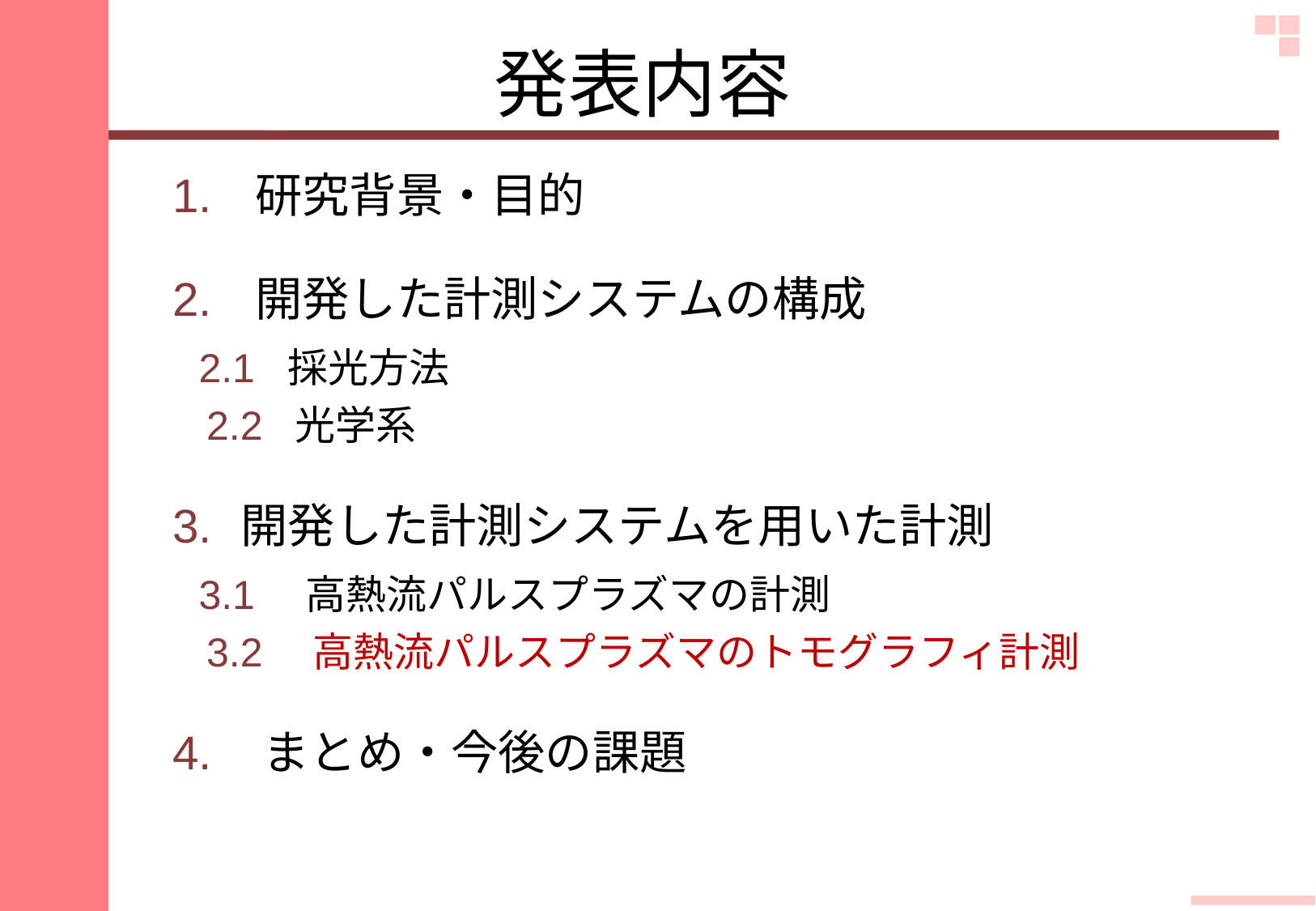

# 発表内容
 研究背景・目的

 開発した計測システムの構成
  2.1  採光方法
   2.2  光学系

開発した計測システムを用いた計測
  3.1　高熱流パルスプラズマの計測
   3.2　高熱流パルスプラズマのトモグラフィ計測

 まとめ・今後の課題